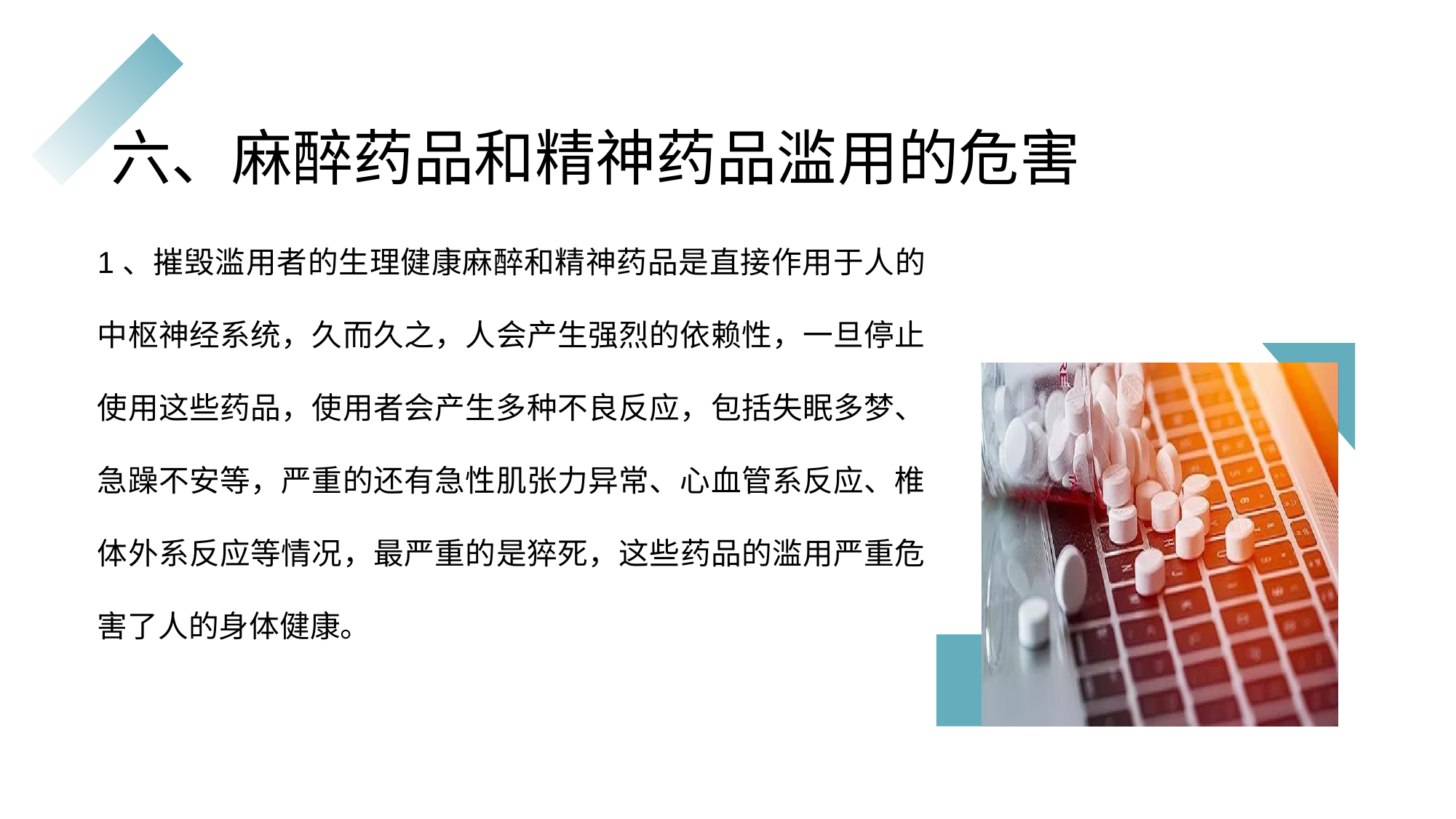

# 六、麻醉药品和精神药品滥用的危害

1、摧毁滥用者的生理健康麻醉和精神药品是直接作用于人的中枢神经系统，久而久之，人会产生强烈的依赖性，一旦停止使用这些药品，使用者会产生多种不良反应，包括失眠多梦、急躁不安等，严重的还有急性肌张力异常、心血管系反应、椎体外系反应等情况，最严重的是猝死，这些药品的滥用严重危害了人的身体健康。